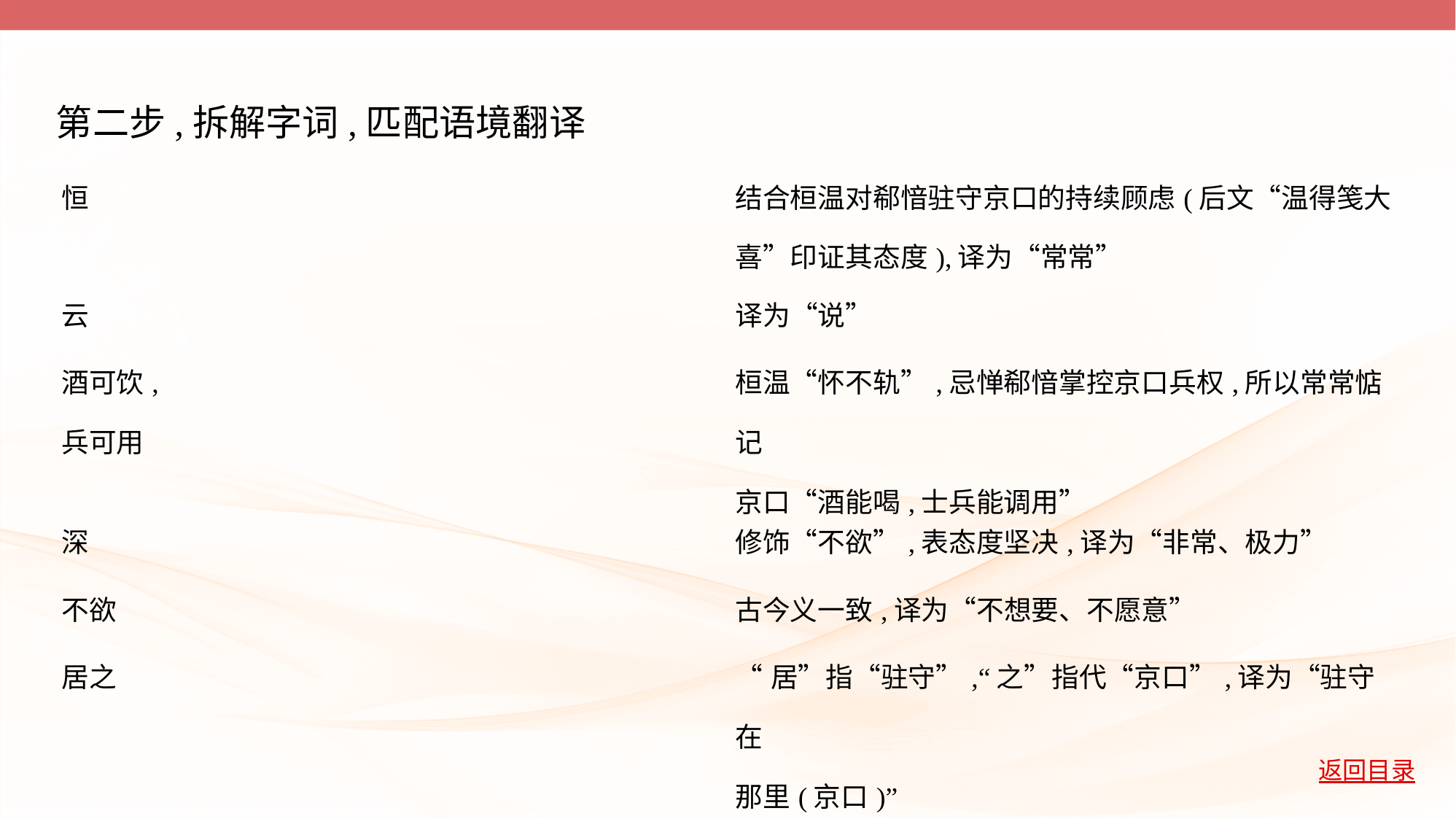

第二步,拆解字词,匹配语境翻译
| 恒 | 结合桓温对郗愔驻守京口的持续顾虑(后文“温得笺大 喜”印证其态度),译为“常常” |
| --- | --- |
| 云 | 译为“说” |
| 酒可饮, 兵可用 | 桓温“怀不轨”,忌惮郗愔掌控京口兵权,所以常常惦记 京口“酒能喝,士兵能调用” |
| 深 | 修饰“不欲”,表态度坚决,译为“非常、极力” |
| 不欲 | 古今义一致,译为“不想要、不愿意” |
| 居之 | “居”指“驻守”,“之”指代“京口”,译为“驻守在 那里(京口)” |